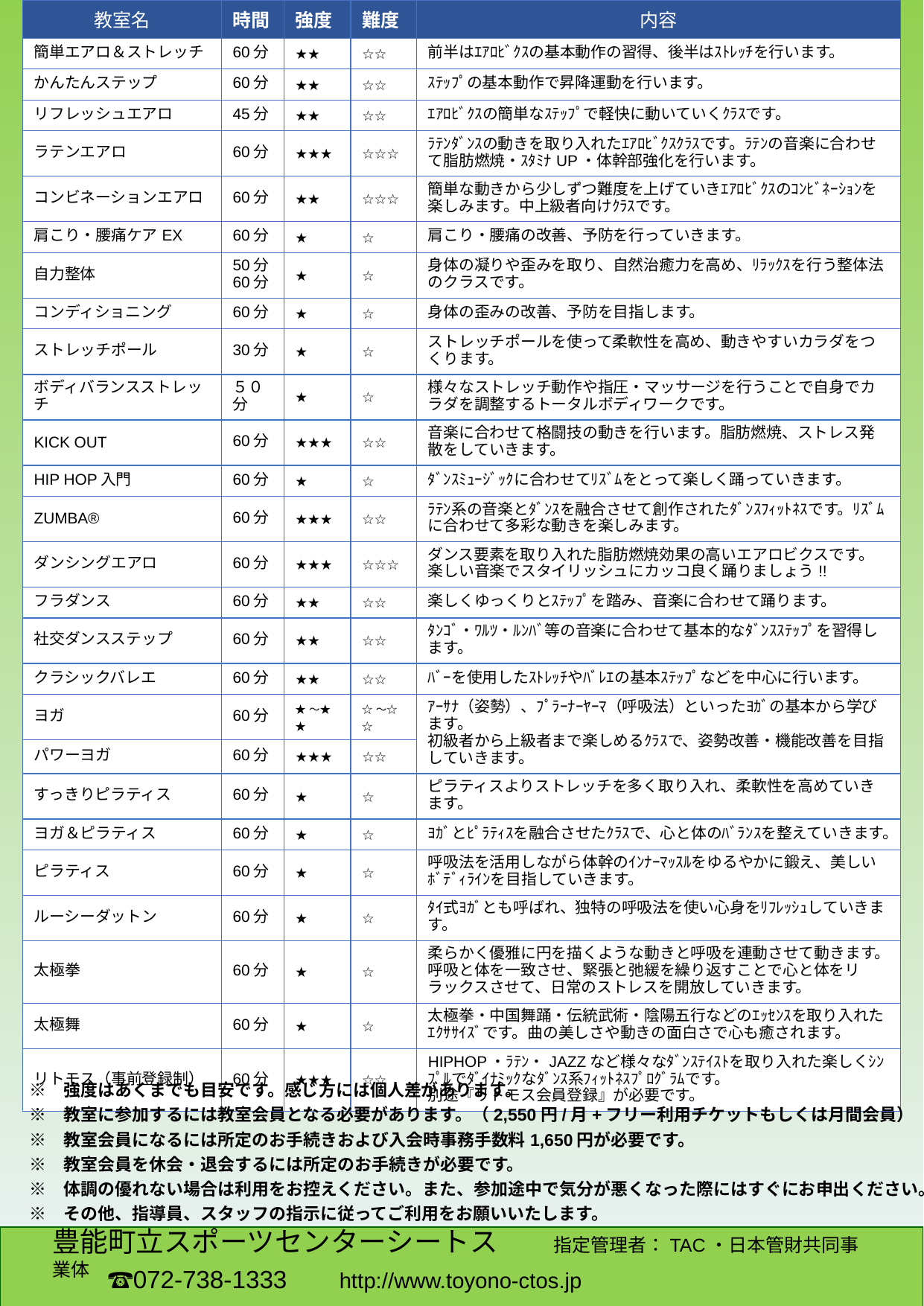

| 教室名 | 時間 | 強度 | 難度 | 内容 |
| --- | --- | --- | --- | --- |
| 簡単エアロ＆ストレッチ | 60分 | ★★ | ☆☆ | 前半はｴｱﾛﾋﾞｸｽの基本動作の習得、後半はｽﾄﾚｯﾁを行います。 |
| かんたんステップ | 60分 | ★★ | ☆☆ | ｽﾃｯﾌﾟの基本動作で昇降運動を行います。 |
| リフレッシュエアロ | 45分 | ★★ | ☆☆ | ｴｱﾛﾋﾞｸｽの簡単なｽﾃｯﾌﾟで軽快に動いていくｸﾗｽです。 |
| ラテンエアロ | 60分 | ★★★ | ☆☆☆ | ﾗﾃﾝﾀﾞﾝｽの動きを取り入れたｴｱﾛﾋﾞｸｽｸﾗｽです。ﾗﾃﾝの音楽に合わせて脂肪燃焼・ｽﾀﾐﾅUP・体幹部強化を行います。 |
| コンビネーションエアロ | 60分 | ★★ | ☆☆☆ | 簡単な動きから少しずつ難度を上げていきｴｱﾛﾋﾞｸｽのｺﾝﾋﾞﾈｰｼｮﾝを楽しみます。中上級者向けｸﾗｽです。 |
| 肩こり・腰痛ケアEX | 60分 | ★ | ☆ | 肩こり・腰痛の改善、予防を行っていきます。 |
| 自力整体 | 50分 60分 | ★ | ☆ | 身体の凝りや歪みを取り、自然治癒力を高め、ﾘﾗｯｸｽを行う整体法のクラスです。 |
| コンディショニング | 60分 | ★ | ☆ | 身体の歪みの改善、予防を目指します。 |
| ストレッチポール | 30分 | ★ | ☆ | ストレッチポールを使って柔軟性を高め、動きやすいカラダをつくります。 |
| ボディバランスストレッチ | ５０分 | ★ | ☆ | 様々なストレッチ動作や指圧・マッサージを行うことで自身でカラダを調整するトータルボディワークです。 |
| KICK OUT | 60分 | ★★★ | ☆☆ | 音楽に合わせて格闘技の動きを行います。脂肪燃焼、ストレス発散をしていきます。 |
| HIP HOP入門 | 60分 | ★ | ☆ | ﾀﾞﾝｽﾐｭｰｼﾞｯｸに合わせてﾘｽﾞﾑをとって楽しく踊っていきます。 |
| ZUMBA® | 60分 | ★★★ | ☆☆ | ﾗﾃﾝ系の音楽とﾀﾞﾝｽを融合させて創作されたﾀﾞﾝｽﾌｨｯﾄﾈｽです。ﾘｽﾞﾑに合わせて多彩な動きを楽しみます。 |
| ダンシングエアロ | 60分 | ★★★ | ☆☆☆ | ダンス要素を取り入れた脂肪燃焼効果の高いエアロビクスです。 楽しい音楽でスタイリッシュにカッコ良く踊りましょう!! |
| フラダンス | 60分 | ★★ | ☆☆ | 楽しくゆっくりとｽﾃｯﾌﾟを踏み、音楽に合わせて踊ります。 |
| 社交ダンスステップ | 60分 | ★★ | ☆☆ | ﾀﾝｺﾞ・ﾜﾙﾂ・ﾙﾝﾊﾞ等の音楽に合わせて基本的なﾀﾞﾝｽｽﾃｯﾌﾟを習得します。 |
| クラシックバレエ | 60分 | ★★ | ☆☆ | ﾊﾞｰを使用したｽﾄﾚｯﾁやﾊﾞﾚｴの基本ｽﾃｯﾌﾟなどを中心に行います。 |
| ヨガ | 60分 | ★～★★ | ☆～☆☆ | ｱｰｻﾅ（姿勢）、ﾌﾟﾗｰﾅｰﾔｰﾏ（呼吸法）といったﾖｶﾞの基本から学びます。 初級者から上級者まで楽しめるｸﾗｽで、姿勢改善・機能改善を目指していきます。 |
| パワーヨガ | 60分 | ★★★ | ☆☆ |  |
| すっきりピラティス | 60分 | ★ | ☆ | ピラティスよりストレッチを多く取り入れ、柔軟性を高めていきます。 |
| ヨガ＆ピラティス | 60分 | ★ | ☆ | ﾖｶﾞとﾋﾟﾗﾃｨｽを融合させたｸﾗｽで、心と体のﾊﾞﾗﾝｽを整えていきます。 |
| ピラティス | 60分 | ★ | ☆ | 呼吸法を活用しながら体幹のｲﾝﾅｰﾏｯｽﾙをゆるやかに鍛え、美しいﾎﾞﾃﾞｨﾗｲﾝを目指していきます。 |
| ルーシーダットン | 60分 | ★ | ☆ | ﾀｲ式ﾖｶﾞとも呼ばれ、独特の呼吸法を使い心身をﾘﾌﾚｯｼｭしていきます。 |
| 太極拳 | 60分 | ★ | ☆ | 柔らかく優雅に円を描くような動きと呼吸を連動させて動きます。呼吸と体を一致させ、緊張と弛緩を繰り返すことで心と体をリラックスさせて、日常のストレスを開放していきます。 |
| 太極舞 | 60分 | ★ | ☆ | 太極拳・中国舞踊・伝統武術・陰陽五行などのｴｯｾﾝｽを取り入れたｴｸｻｻｲｽﾞです。曲の美しさや動きの面白さで心も癒されます。 |
| リトモス（事前登録制） | 60分 | ★★★ | ☆☆ | HIPHOP・ﾗﾃﾝ・JAZZなど様々なﾀﾞﾝｽﾃｲｽﾄを取り入れた楽しくｼﾝﾌﾟﾙでﾀﾞｲﾅﾐｯｸなﾀﾞﾝｽ系ﾌｨｯﾄﾈｽﾌﾟﾛｸﾞﾗﾑです。 別途『リトモス会員登録』が必要です。 |
　※　強度はあくまでも目安です。感じ方には個人差があります。
　※　教室に参加するには教室会員となる必要があります。（2,550円/月+フリー利用チケットもしくは月間会員）
　※　教室会員になるには所定のお手続きおよび入会時事務手数料1,650円が必要です。
　※　教室会員を休会・退会するには所定のお手続きが必要です。
　※　体調の優れない場合は利用をお控えください。また、参加途中で気分が悪くなった際にはすぐにお申出ください。
　※　その他、指導員、スタッフの指示に従ってご利用をお願いいたします。
豊能町立スポーツセンターシートス　　指定管理者：TAC・日本管財共同事業体

☎072-738-1333　http://www.toyono-ctos.jp